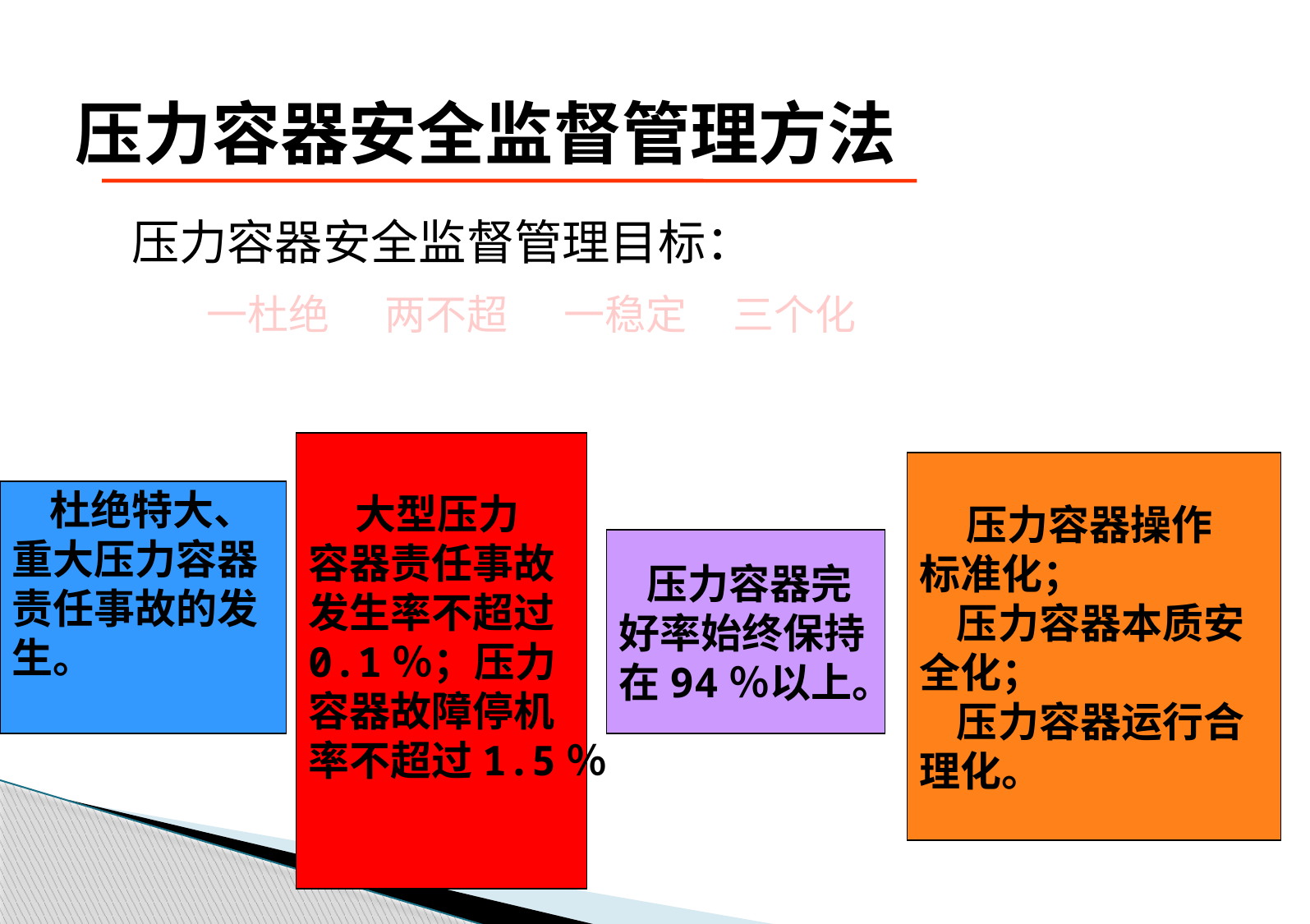

# 压力容器安全监督管理方法

 压力容器安全监督管理目标：
        一杜绝      两不超      一稳定     三个化
    大型压力
容器责任事故
发生率不超过
0.1％；压力
容器故障停机
率不超过1.5％

    压力容器操作
标准化；
   压力容器本质安
全化；
   压力容器运行合
理化。
   杜绝特大、
重大压力容器
责任事故的发
生。

  压力容器完
好率始终保持
在94％以上。